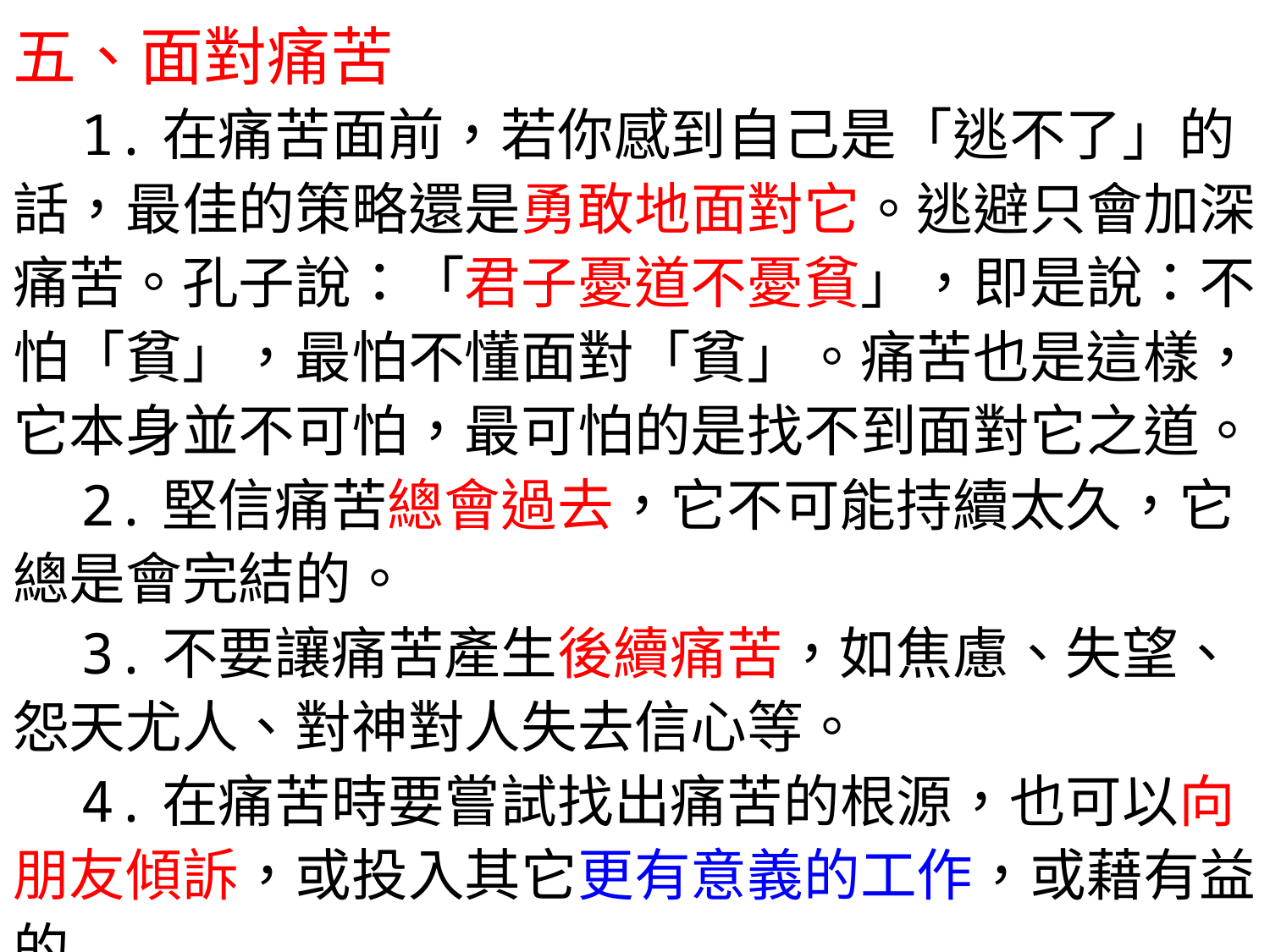

五、面對痛苦
  1.在痛苦面前，若你感到自己是「逃不了」的話，最佳的策略還是勇敢地面對它。逃避只會加深痛苦。孔子說：「君子憂道不憂貧」，即是說：不怕「貧」，最怕不懂面對「貧」。痛苦也是這樣，它本身並不可怕，最可怕的是找不到面對它之道。
  2.堅信痛苦總會過去，它不可能持續太久，它總是會完結的。
  3.不要讓痛苦產生後續痛苦，如焦慮、失望、怨天尤人、對神對人失去信心等。
  4.在痛苦時要嘗試找出痛苦的根源，也可以向朋友傾訴，或投入其它更有意義的工作，或藉有益的